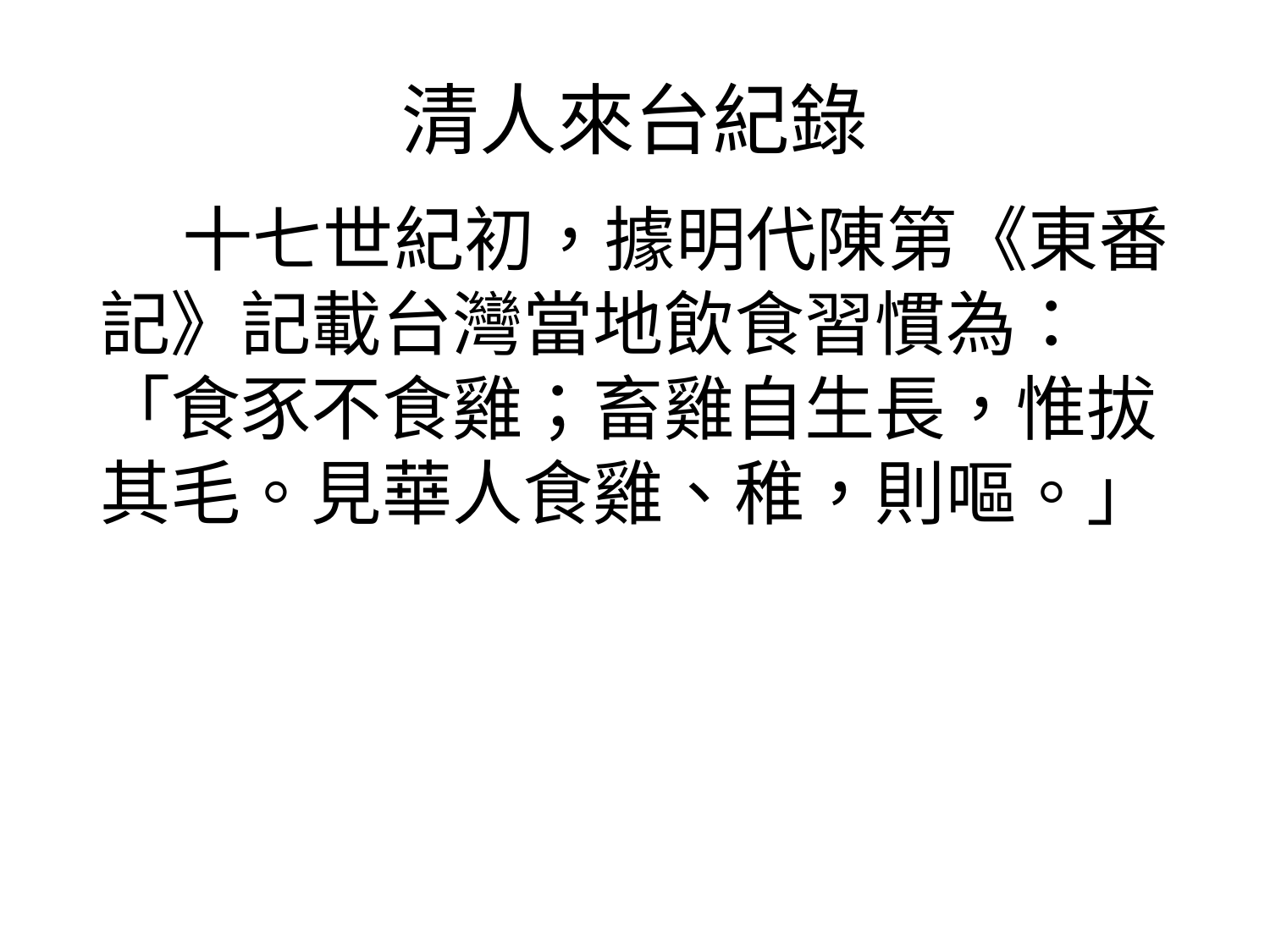

清人來台紀錄
            十七世紀初，據明代陳第《東番記》記載台灣當地飲食習慣為：「食豕不食雞；畜雞自生長，惟拔其毛。見華人食雞、稚，則嘔。｣